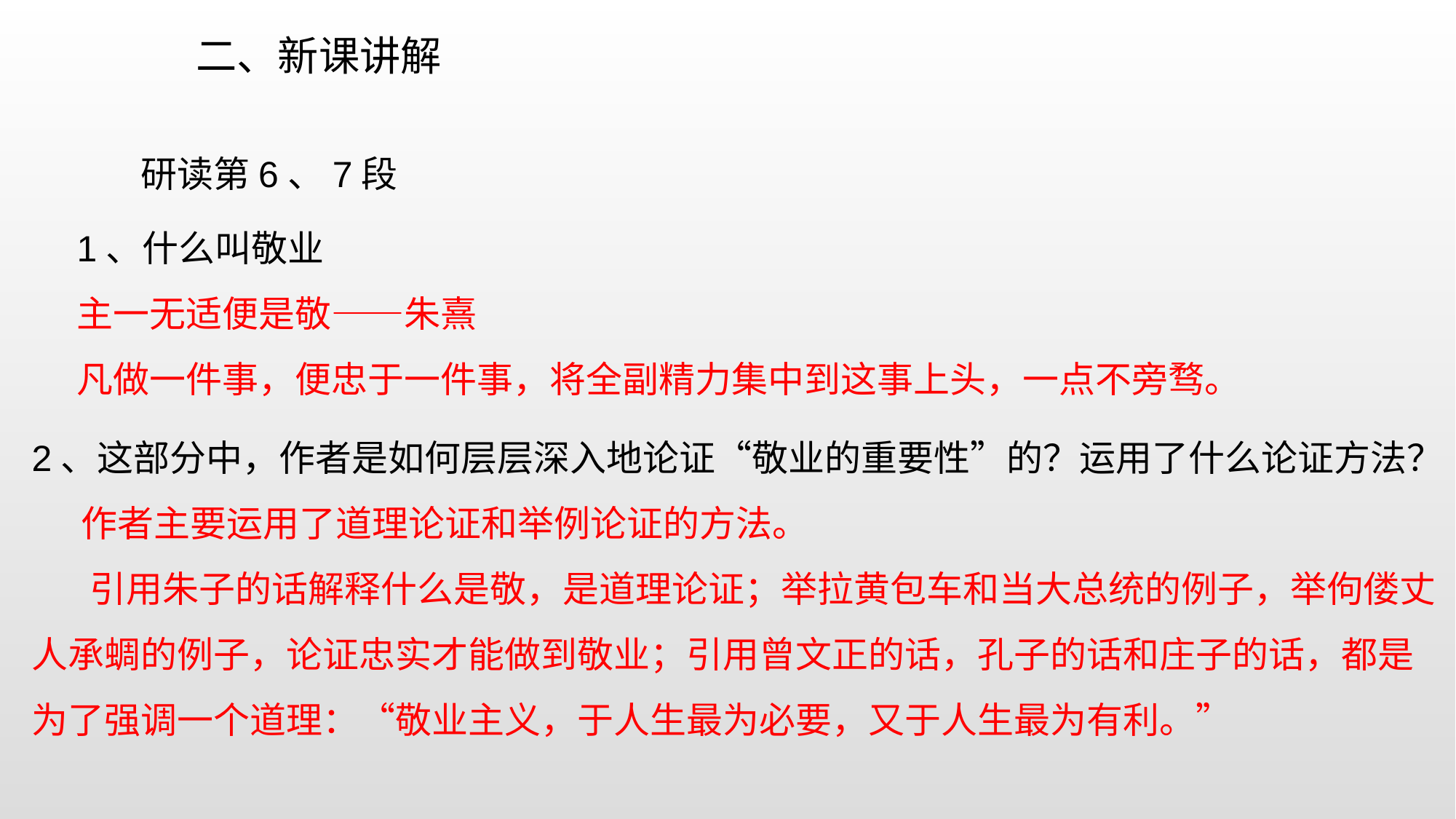

二、新课讲解

研读第6、7段
1、什么叫敬业
主一无适便是敬——朱熹
凡做一件事，便忠于一件事，将全副精力集中到这事上头，一点不旁骛。

2、这部分中，作者是如何层层深入地论证“敬业的重要性”的？运用了什么论证方法？       作者主要运用了道理论证和举例论证的方法。
      引用朱子的话解释什么是敬，是道理论证；举拉黄包车和当大总统的例子，举佝偻丈人承蜩的例子，论证忠实才能做到敬业；引用曾文正的话，孔子的话和庄子的话，都是为了强调一个道理：“敬业主义，于人生最为必要，又于人生最为有利。”